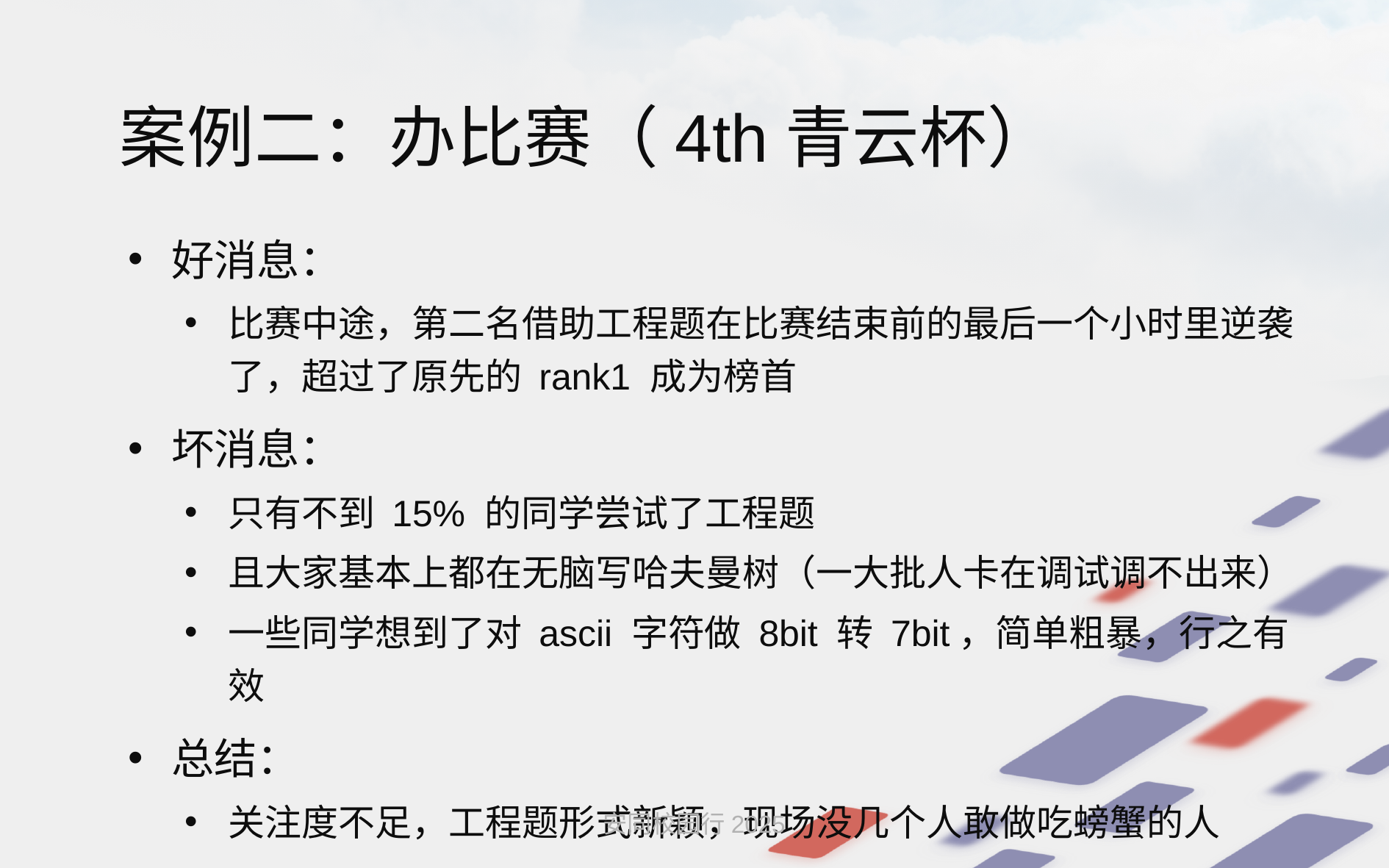

# 案例二：办比赛（4th青云杯）
好消息：
比赛中途，第二名借助工程题在比赛结束前的最后一个小时里逆袭了，超过了原先的 rank1 成为榜首
坏消息：
只有不到 15% 的同学尝试了工程题
且大家基本上都在无脑写哈夫曼树（一大批人卡在调试调不出来）
一些同学想到了对 ascii 字符做 8bit 转 7bit，简单粗暴，行之有效
总结：
关注度不足，工程题形式新颖，现场没几个人敢做吃螃蟹的人
安同校园行2025